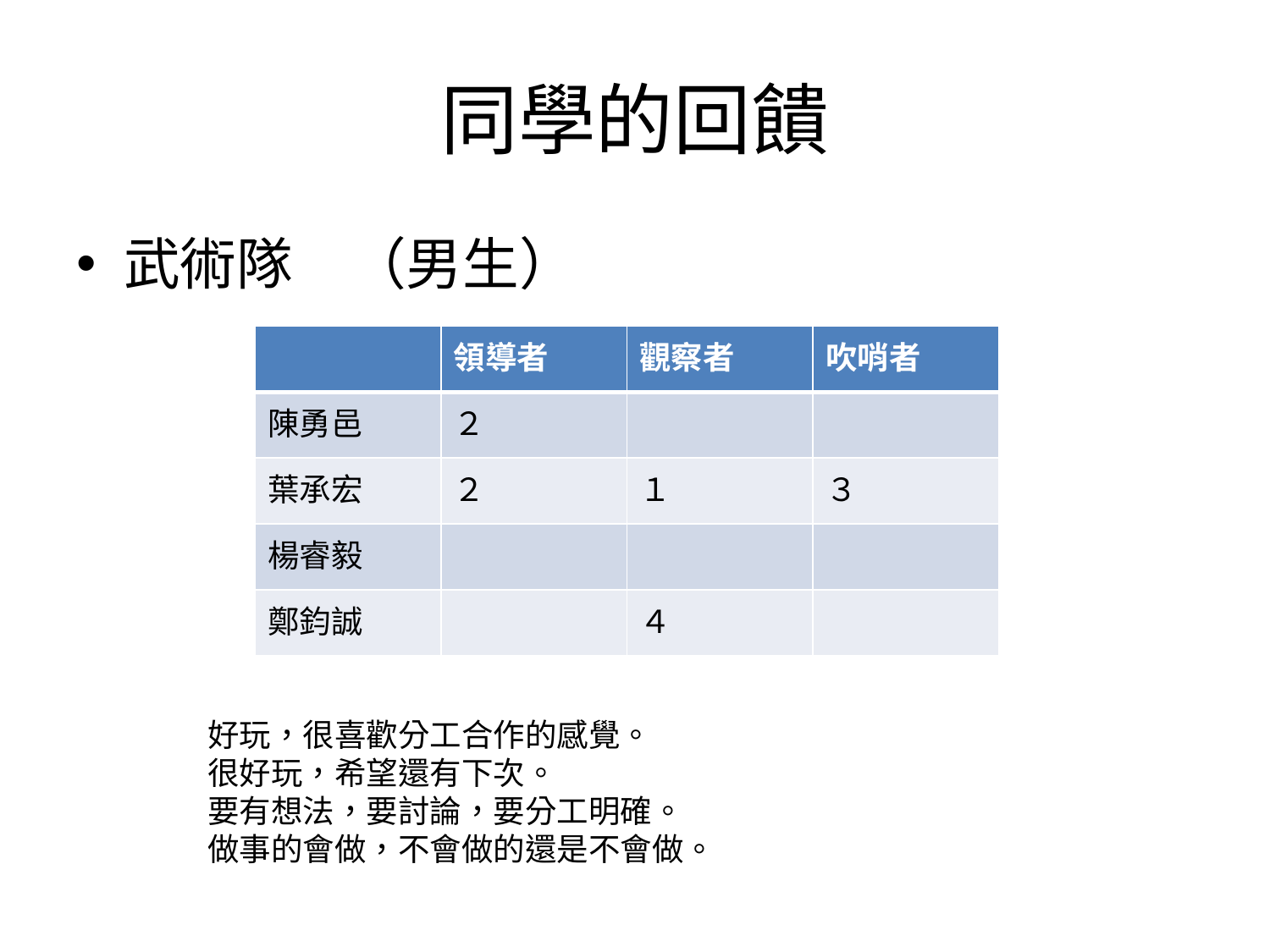

# 同學的回饋
武術隊　（男生）

|  | 領導者 | 觀察者 | 吹哨者 |
| --- | --- | --- | --- |
| 陳勇邑 | ２ |  |  |
| 葉承宏 | ２ | １ | ３ |
| 楊睿毅 |  |  |  |
| 鄭鈞誠 |  | ４ |  |
好玩，很喜歡分工合作的感覺。
很好玩，希望還有下次。
要有想法，要討論，要分工明確。
做事的會做，不會做的還是不會做。